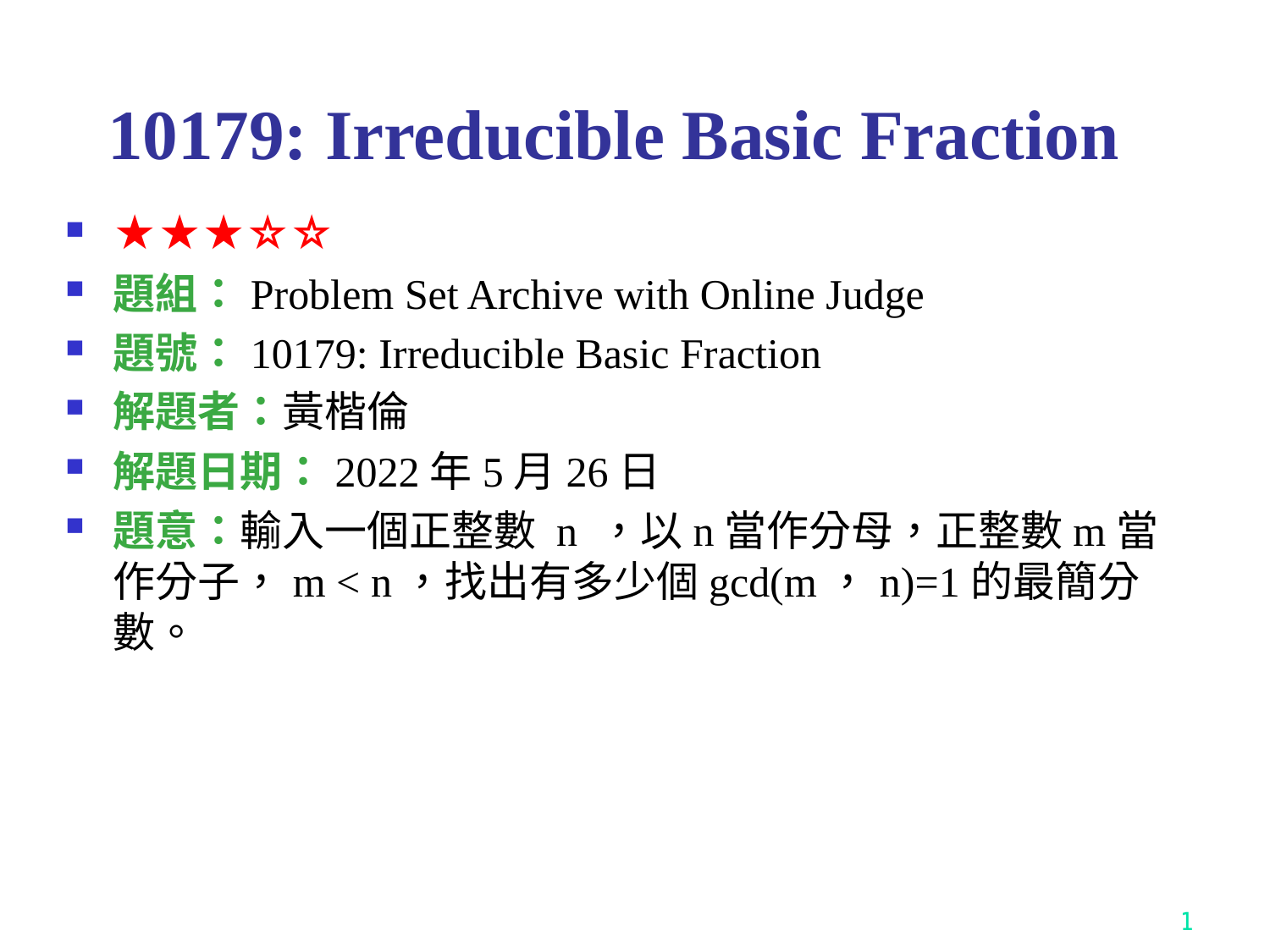

# 10179: Irreducible Basic Fraction
★★★☆☆
題組：Problem Set Archive with Online Judge
題號：10179: Irreducible Basic Fraction
解題者：黃楷倫
解題日期：2022年5月26日
題意：輸入一個正整數 n ，以n當作分母，正整數m當作分子，m < n，找出有多少個gcd(m，n)=1的最簡分數。
1